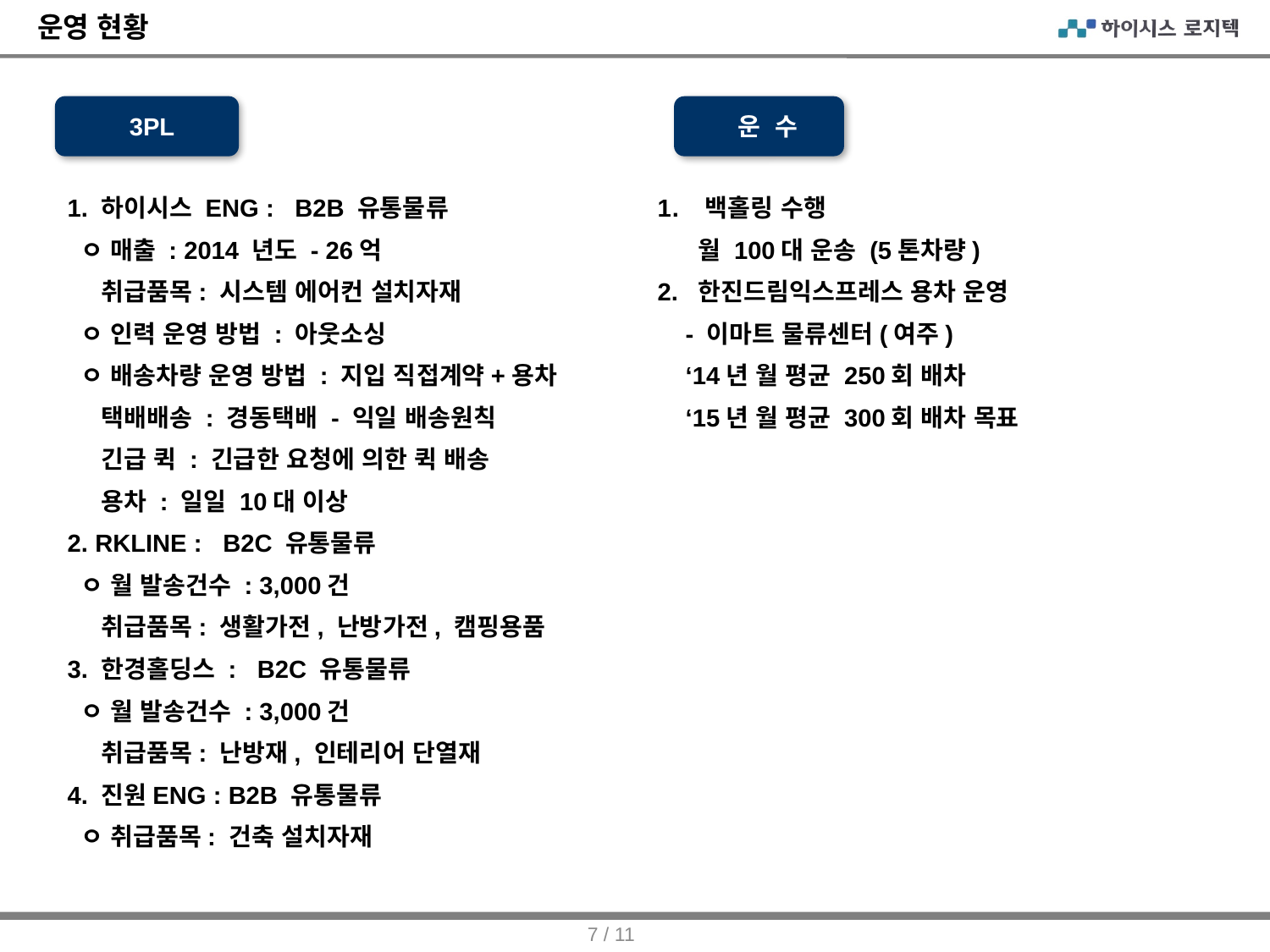

운영 현황
3PL
운  수
1. 하이시스 ENG :   B2B 유통물류
 ㅇ 매출 : 2014 년도 - 26억
    취급품목: 시스템 에어컨 설치자재
 ㅇ 인력 운영 방법 : 아웃소싱
 ㅇ 배송차량 운영 방법 : 지입 직접계약+용차
    택배배송 : 경동택배 - 익일 배송원칙
    긴급 퀵 : 긴급한 요청에 의한 퀵 배송
    용차 : 일일 10대 이상
2. RKLINE :   B2C 유통물류
 ㅇ 월 발송건수 : 3,000건
    취급품목: 생활가전, 난방가전, 캠핑용품
3. 한경홀딩스 :   B2C 유통물류
 ㅇ 월 발송건수 : 3,000건
    취급품목: 난방재, 인테리어 단열재
4. 진원ENG : B2B 유통물류
 ㅇ 취급품목: 건축 설치자재
백홀링 수행
     월 100대 운송 (5톤차량)
2.  한진드림익스프레스 용차 운영
    - 이마트 물류센터(여주)
    ‘14년 월 평균 250회 배차
    ‘15년 월 평균 300회 배차 목표
7 / 11